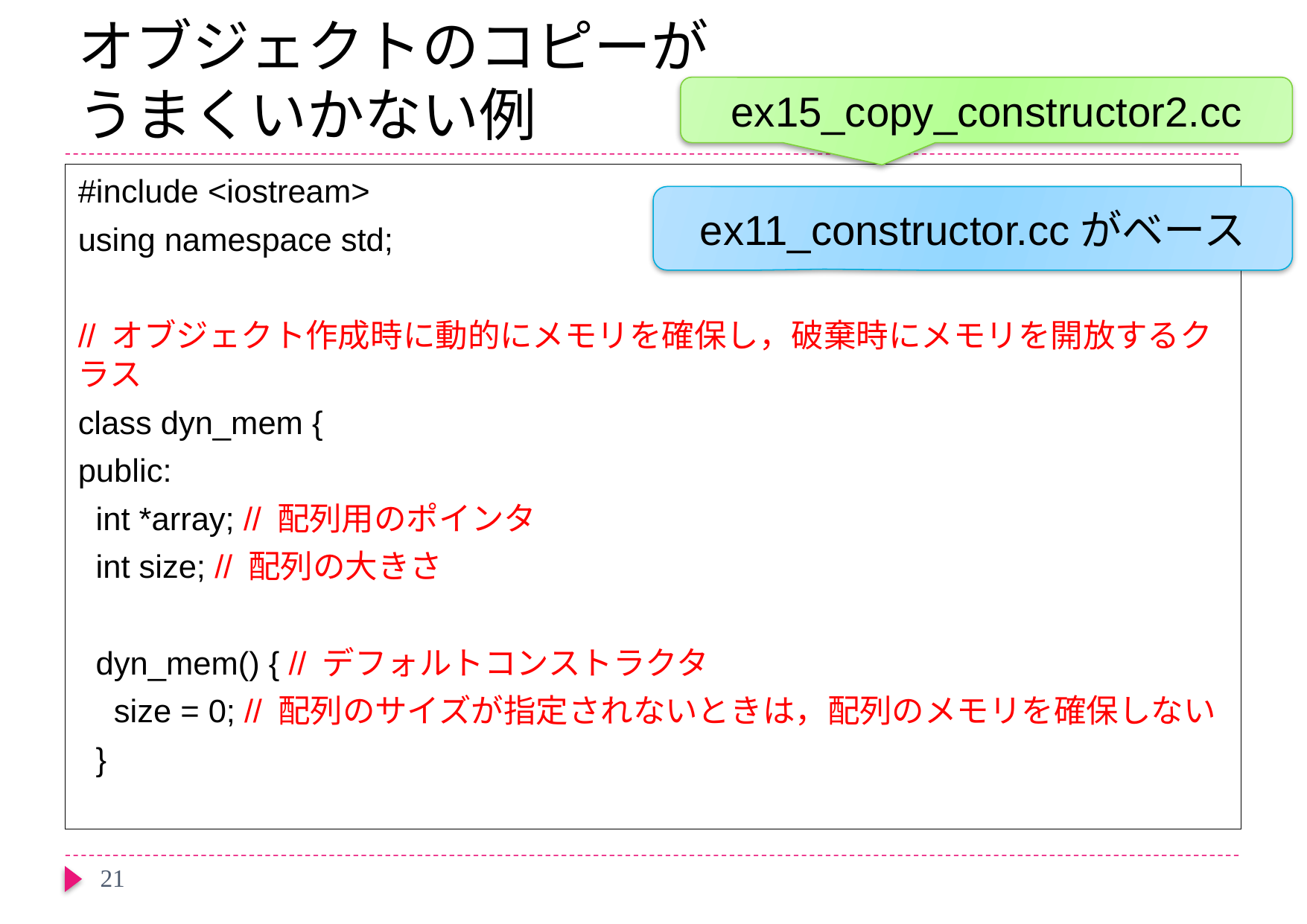

# オブジェクトのコピーが うまくいかない例
ex15_copy_constructor2.cc
#include <iostream>
using namespace std;

// オブジェクト作成時に動的にメモリを確保し，破棄時にメモリを開放するクラス
class dyn_mem {
public:
  int *array; // 配列用のポインタ
  int size; // 配列の大きさ

  dyn_mem() { // デフォルトコンストラクタ
    size = 0; // 配列のサイズが指定されないときは，配列のメモリを確保しない
  }

ex11_constructor.ccがベース
21